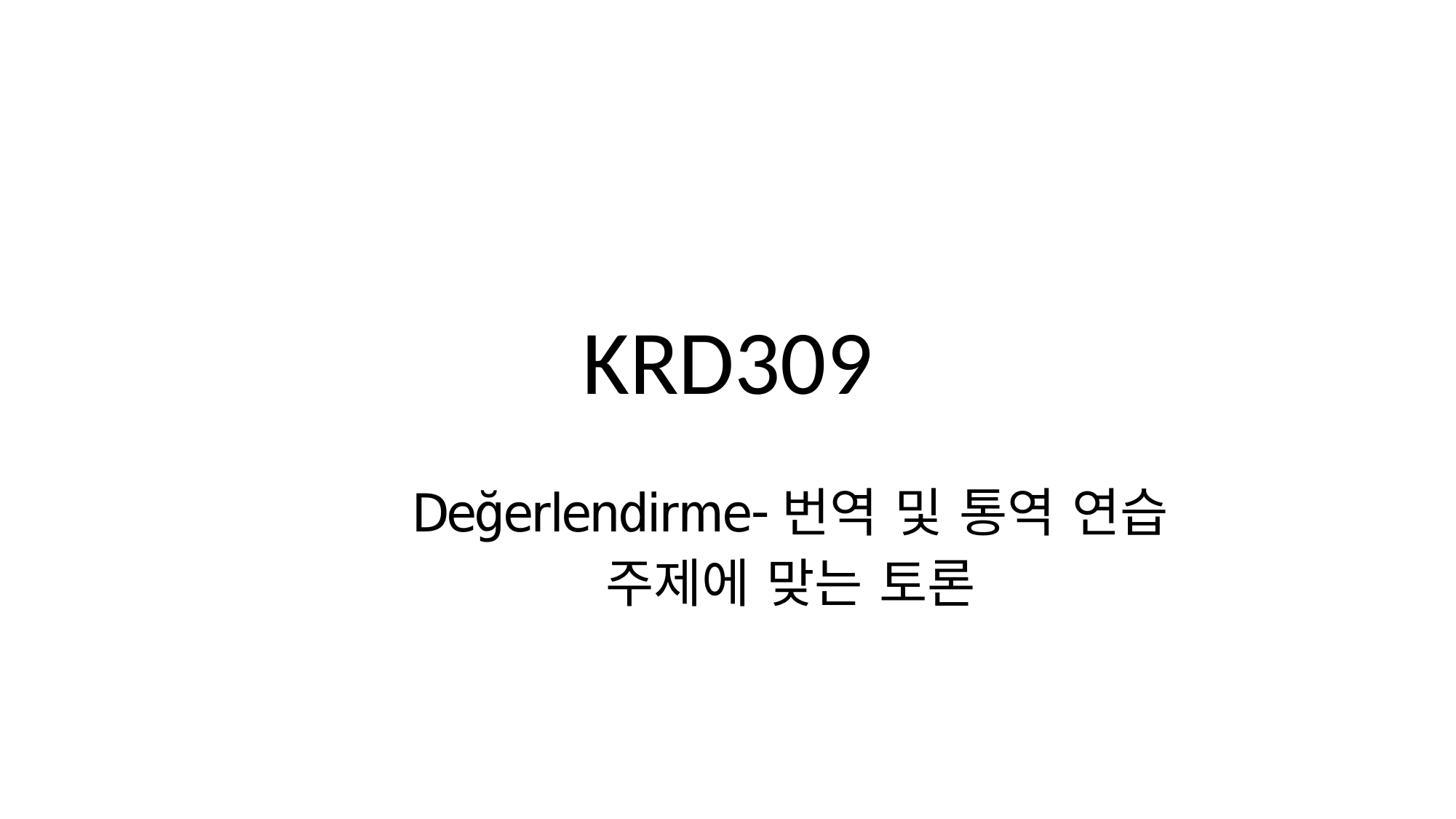

# KRD309
Değerlendirme-번역 및 통역 연습
주제에 맞는 토론